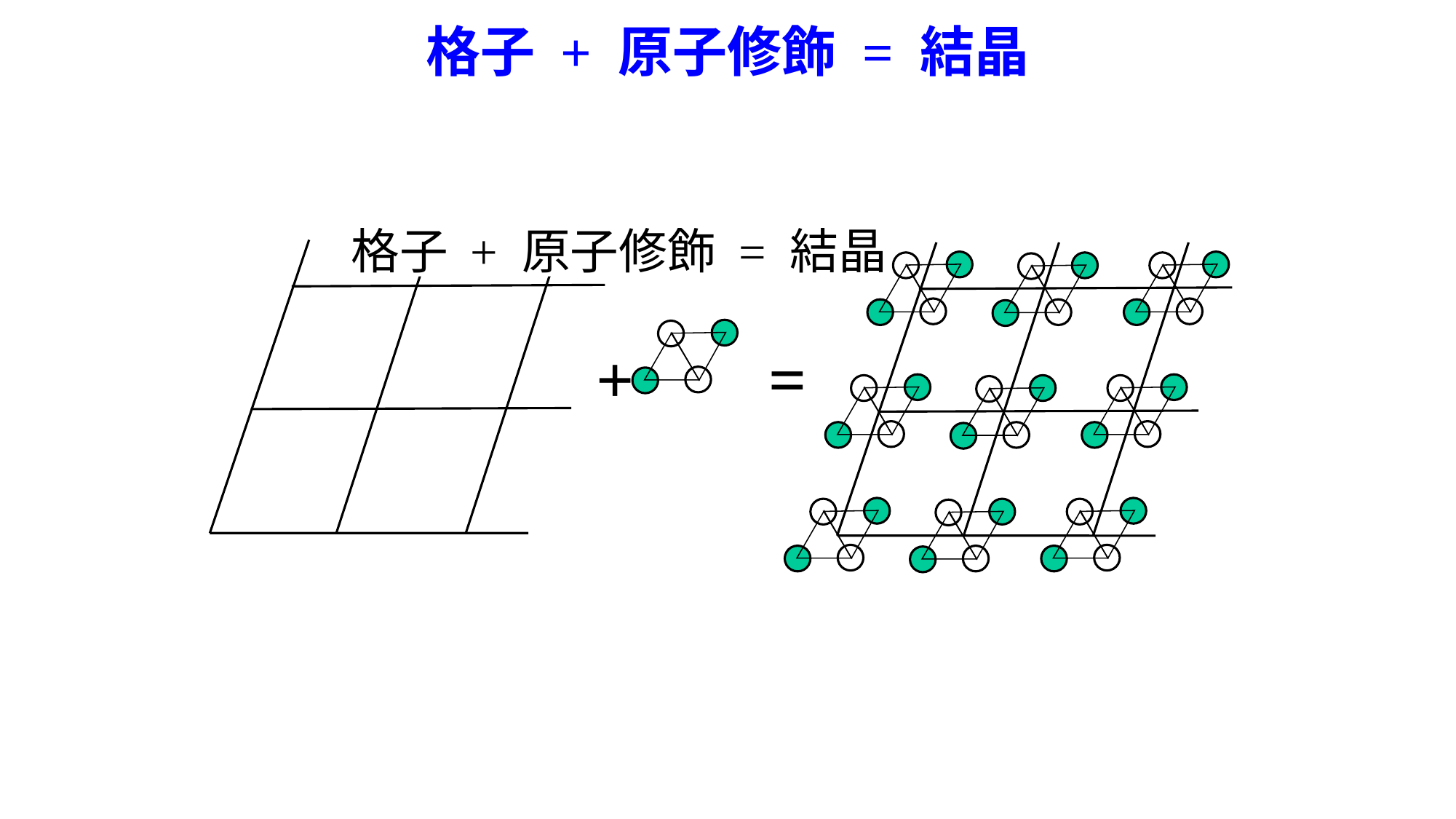

# 格子 + 原子修飾 = 結晶
格子 + 原子修飾 = 結晶

+
=